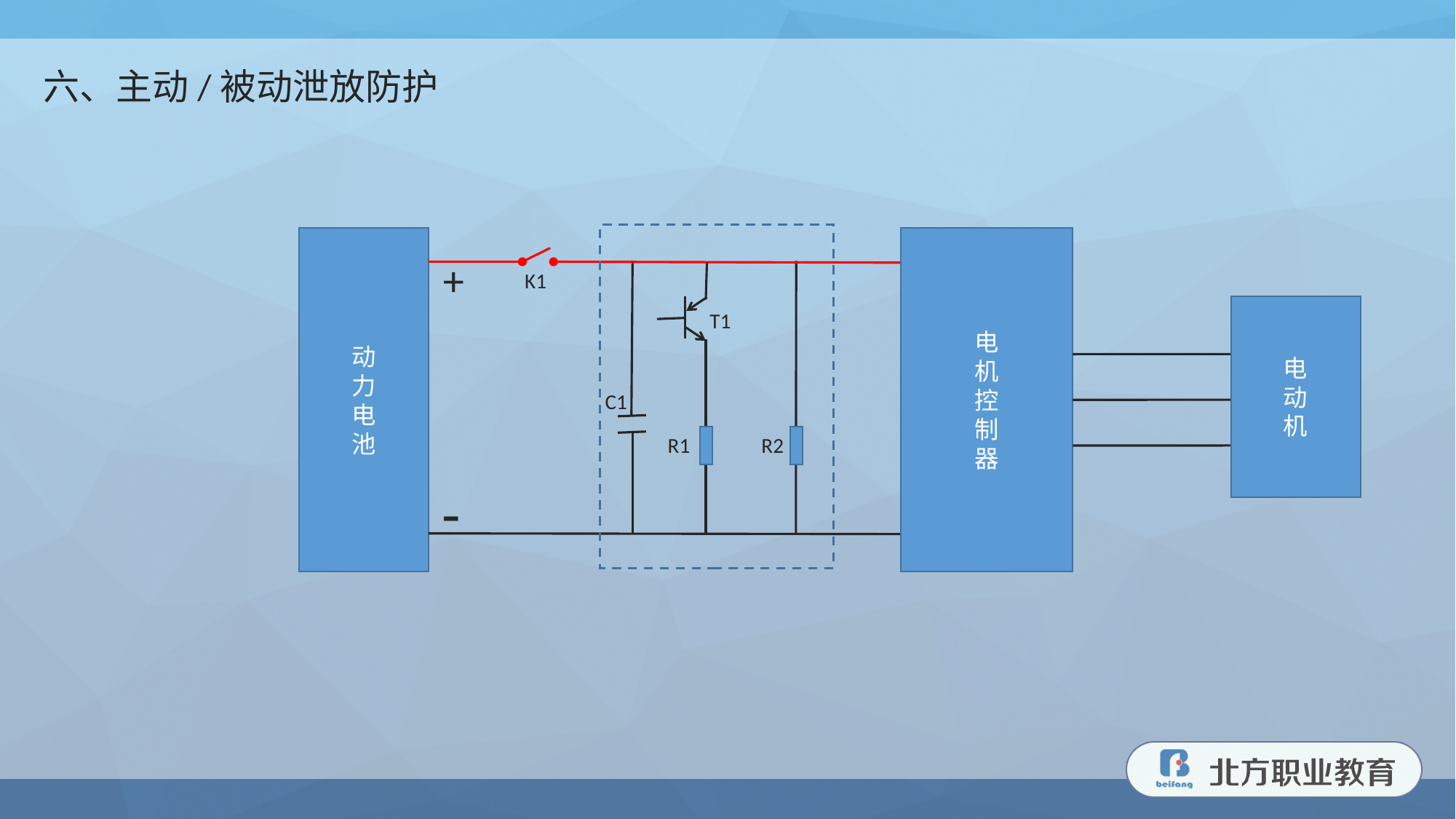

六、主动/被动泄放防护

动
力
电
池
电
机
控
制
器
+
K1
电
动
机
T1
C1
R1

R2

-